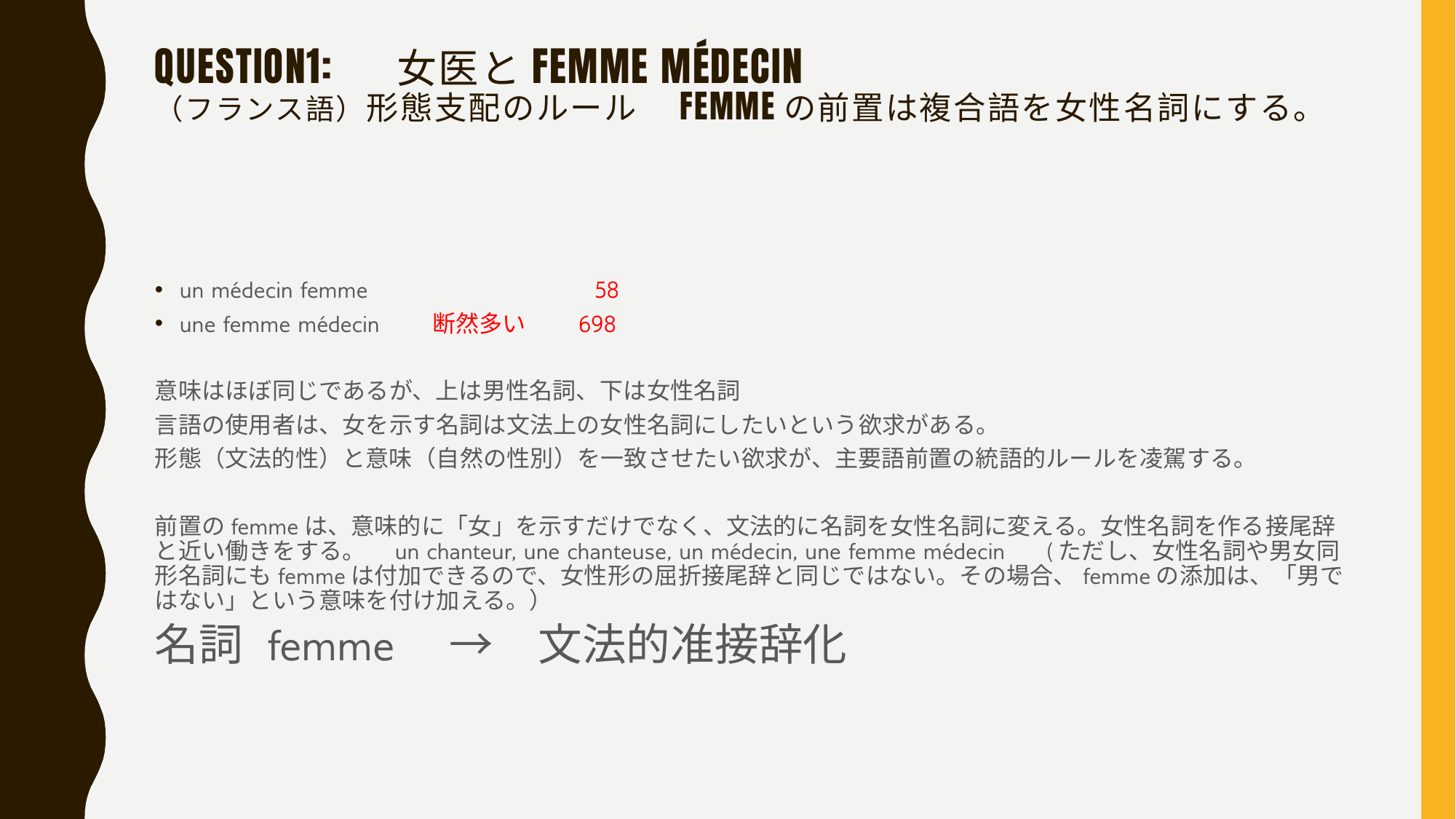

# Question1: 　女医とfemme médecin （フランス語）形態支配のルール　femmeの前置は複合語を女性名詞にする。
un médecin femme                                58
une femme médecin　　断然多い　　698

意味はほぼ同じであるが、上は男性名詞、下は女性名詞
言語の使用者は、女を示す名詞は文法上の女性名詞にしたいという欲求がある。
形態（文法的性）と意味（自然の性別）を一致させたい欲求が、主要語前置の統語的ルールを凌駕する。

前置のfemmeは、意味的に「女」を示すだけでなく、文法的に名詞を女性名詞に変える。女性名詞を作る接尾辞と近い働きをする。　un chanteur, une chanteuse, un médecin, une femme médecin　 (ただし、女性名詞や男女同形名詞にもfemmeは付加できるので、女性形の屈折接尾辞と同じではない。その場合、femmeの添加は、「男ではない」という意味を付け加える。）
名詞 femme　→　文法的准接辞化